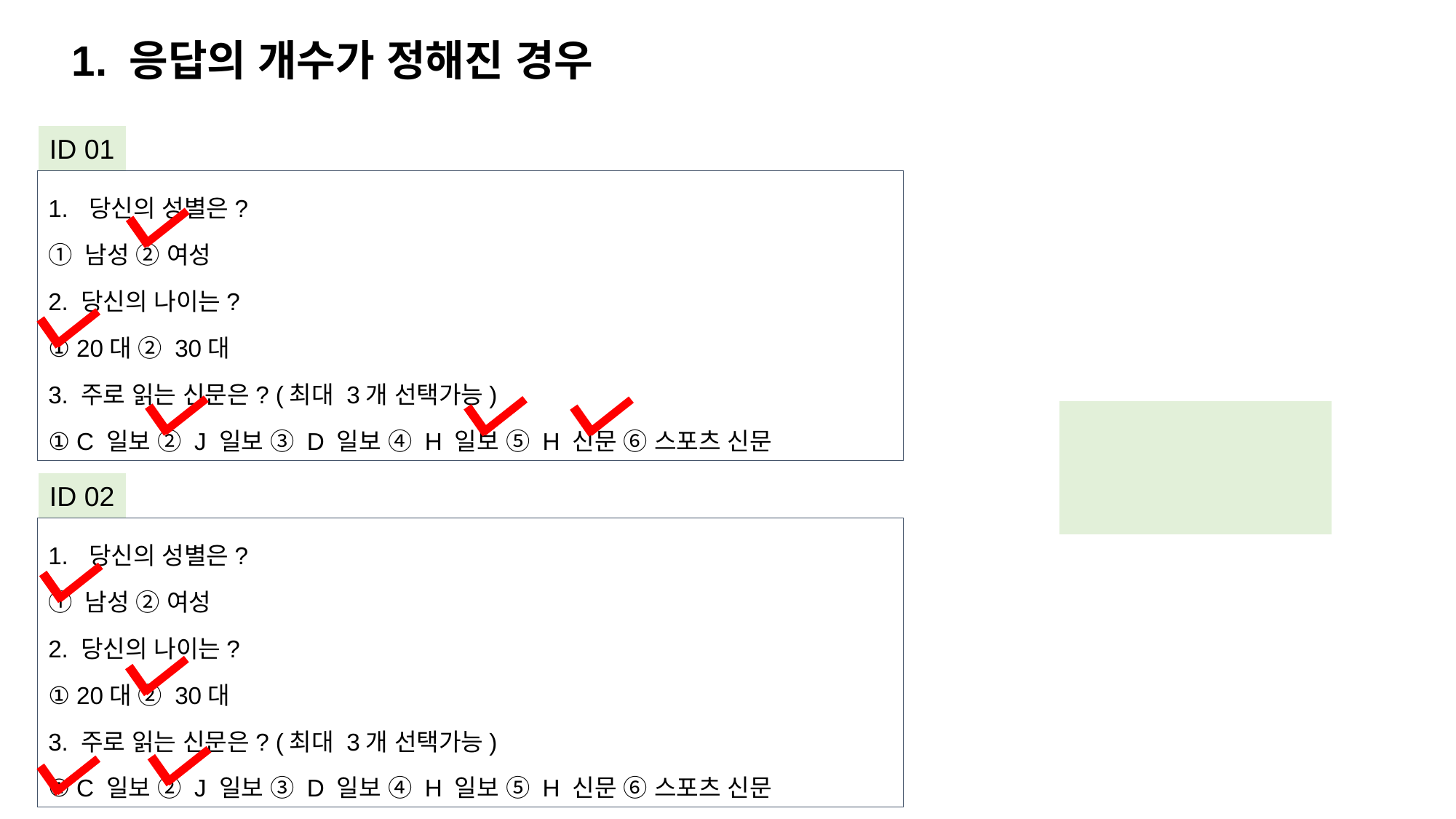

1. 응답의 개수가 정해진 경우
ID 01
당신의 성별은?
① 남성 ② 여성
2. 당신의 나이는?
① 20대 ② 30대
3. 주로 읽는 신문은? (최대 3개 선택가능)
① C 일보 ② J 일보 ③ D 일보 ④ H 일보 ⑤ H 신문 ⑥ 스포츠 신문

ID 02
당신의 성별은?
① 남성 ② 여성
2. 당신의 나이는?
① 20대 ② 30대
3. 주로 읽는 신문은? (최대 3개 선택가능)
① C 일보 ② J 일보 ③ D 일보 ④ H 일보 ⑤ H 신문 ⑥ 스포츠 신문